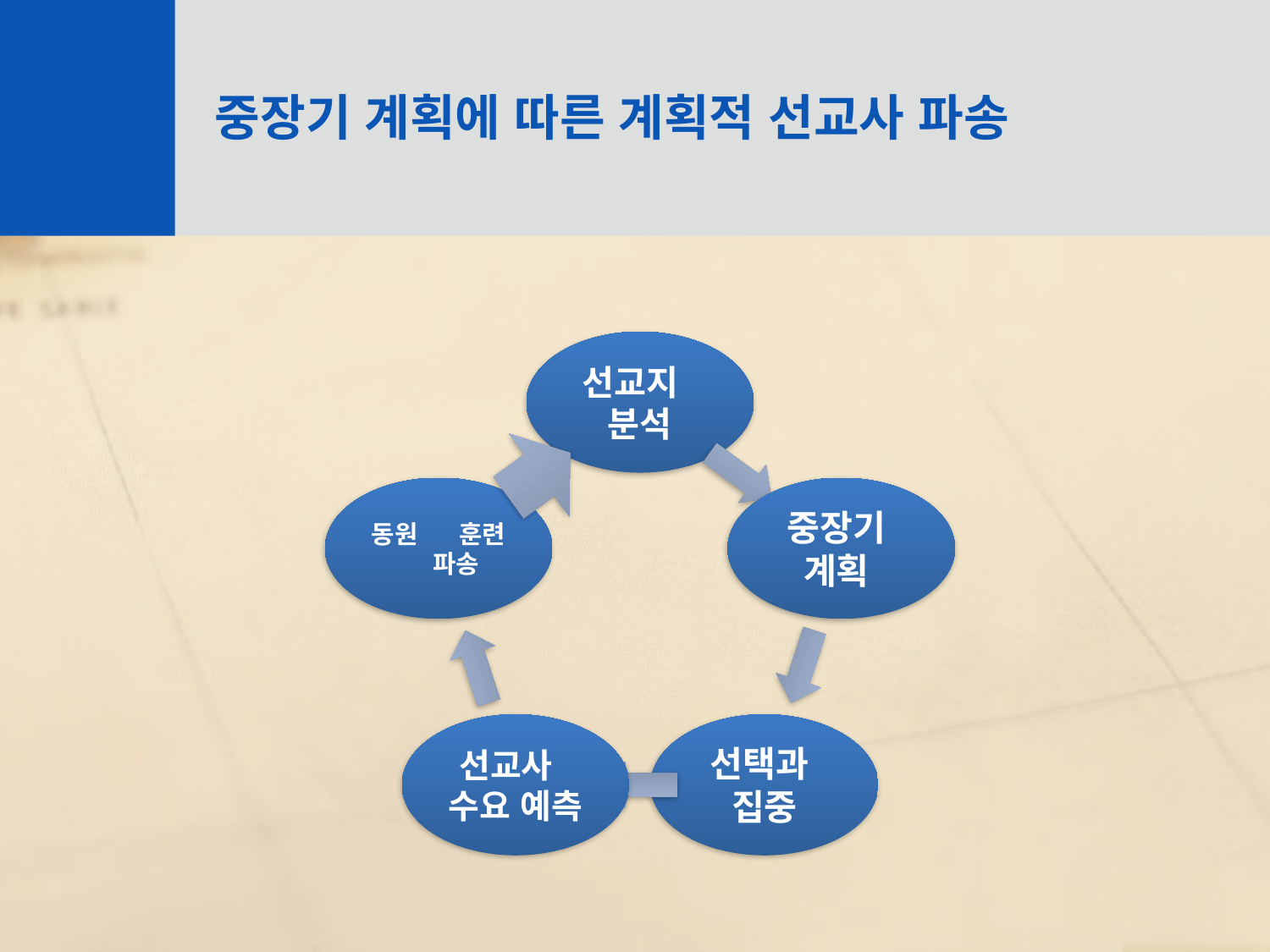

중장기 계획에 따른 계획적 선교사 파송
선교지   분석
중장기
계획
선택과
집중
선교사   수요 예측
동원      훈련      파송